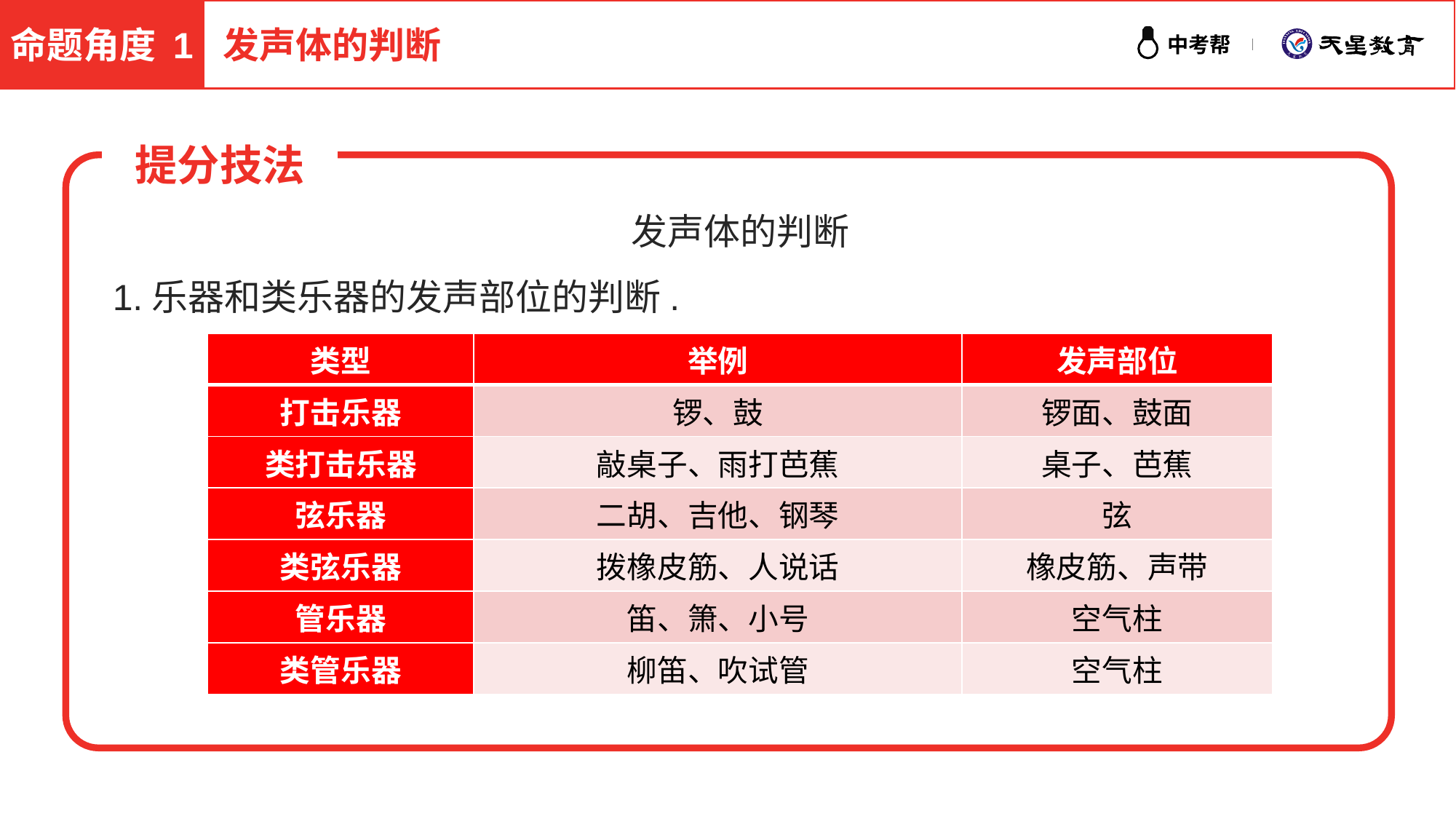

命题角度 1
发声体的判断
提分技法

发声体的判断
1.乐器和类乐器的发声部位的判断.
| 类型 | 举例 | 发声部位 |
| --- | --- | --- |
| 打击乐器 | 锣、鼓 | 锣面、鼓面 |
| 类打击乐器 | 敲桌子、雨打芭蕉 | 桌子、芭蕉 |
| 弦乐器 | 二胡、吉他、钢琴 | 弦 |
| 类弦乐器 | 拨橡皮筋、人说话 | 橡皮筋、声带 |
| 管乐器 | 笛、箫、小号 | 空气柱 |
| 类管乐器 | 柳笛、吹试管 | 空气柱 |